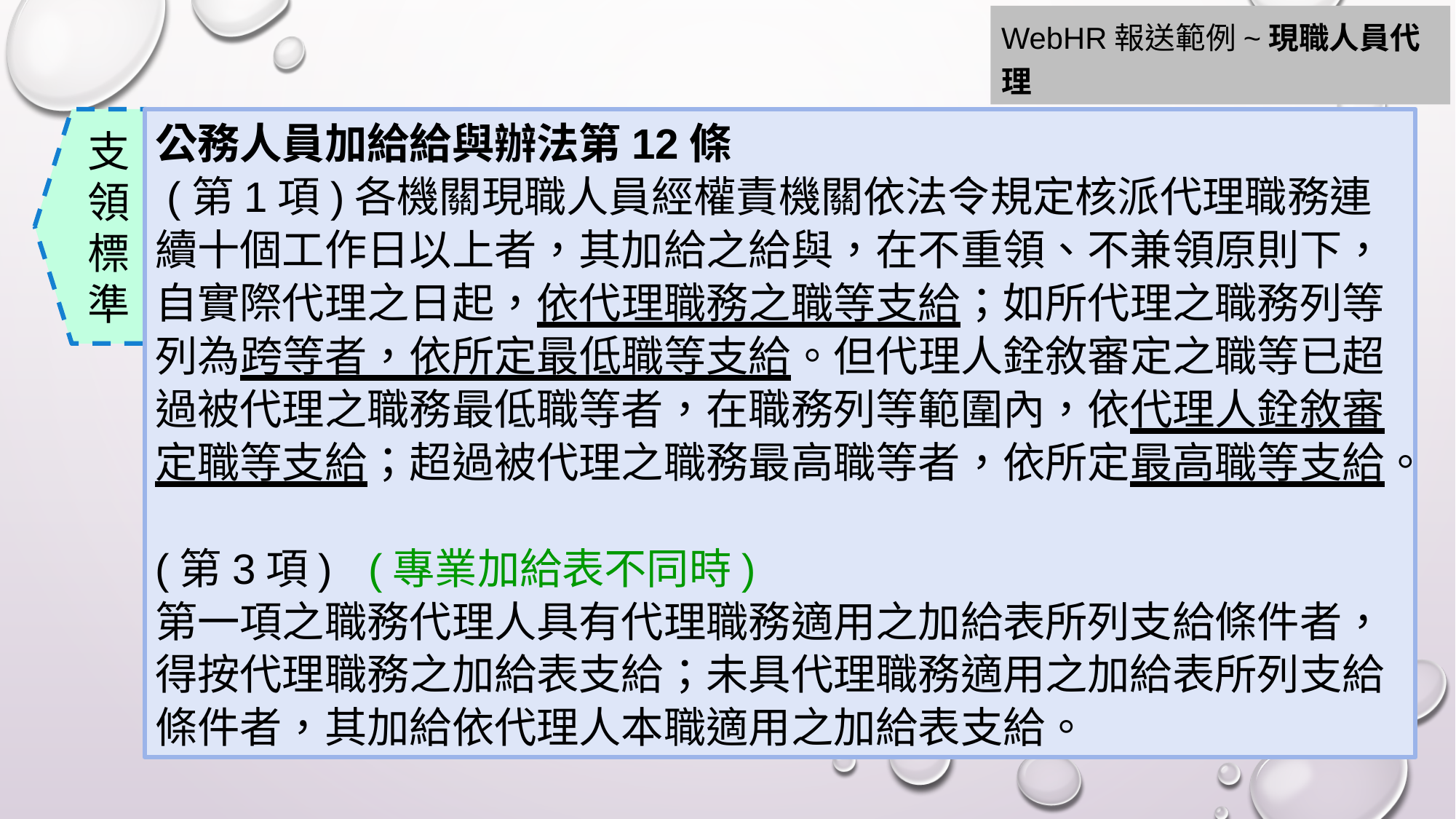

WebHR報送範例~現職人員代理
支
領
標
準
公務人員加給給與辦法第12條
 (第1項)各機關現職人員經權責機關依法令規定核派代理職務連續十個工作日以上者，其加給之給與，在不重領、不兼領原則下，自實際代理之日起，依代理職務之職等支給；如所代理之職務列等列為跨等者，依所定最低職等支給。但代理人銓敘審定之職等已超過被代理之職務最低職等者，在職務列等範圍內，依代理人銓敘審定職等支給；超過被代理之職務最高職等者，依所定最高職等支給。

(第3項)   (專業加給表不同時)
第一項之職務代理人具有代理職務適用之加給表所列支給條件者，得按代理職務之加給表支給；未具代理職務適用之加給表所列支給條件者，其加給依代理人本職適用之加給表支給。